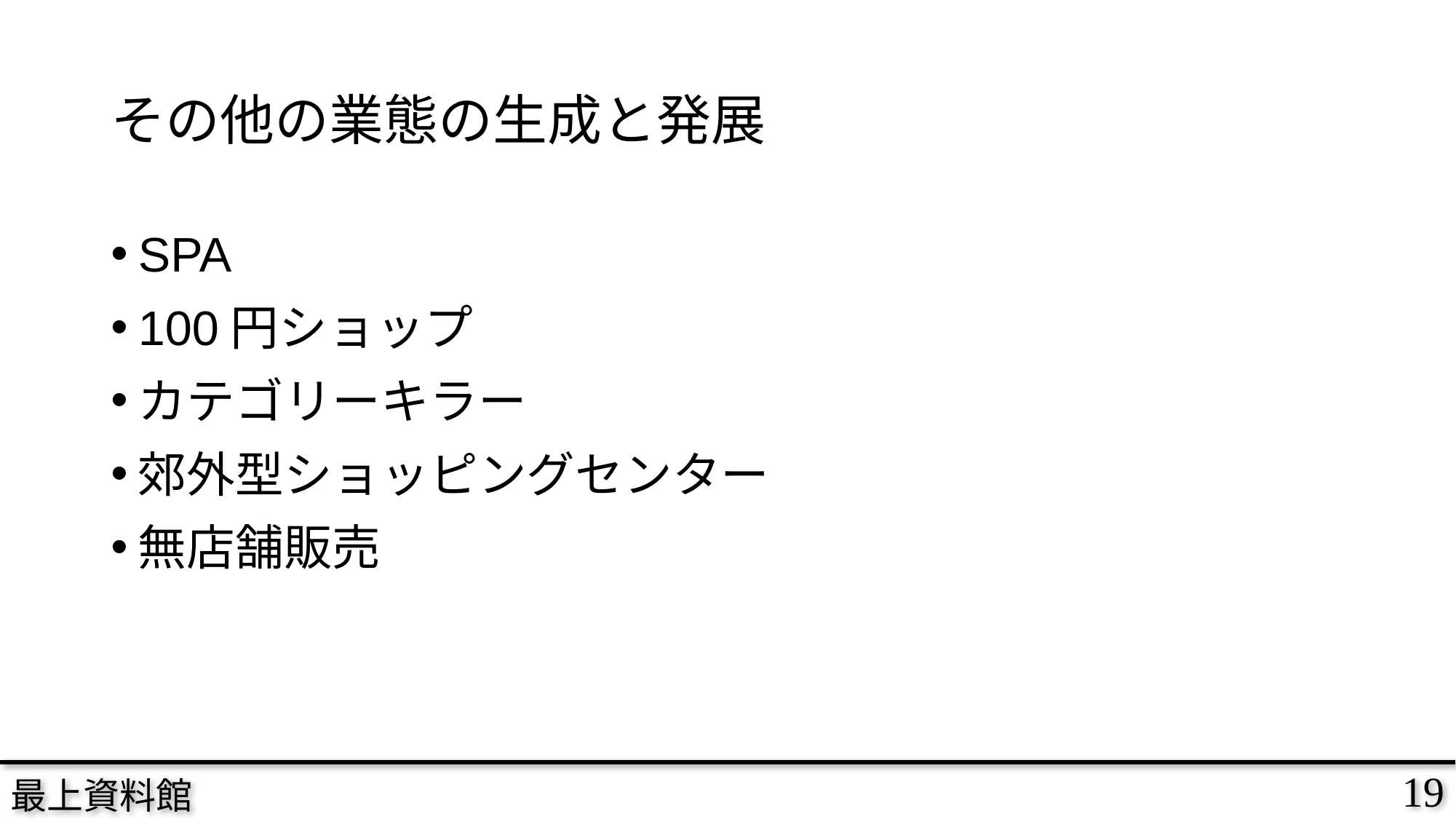

# その他の業態の生成と発展
SPA
100円ショップ
カテゴリーキラー
郊外型ショッピングセンター
無店舗販売